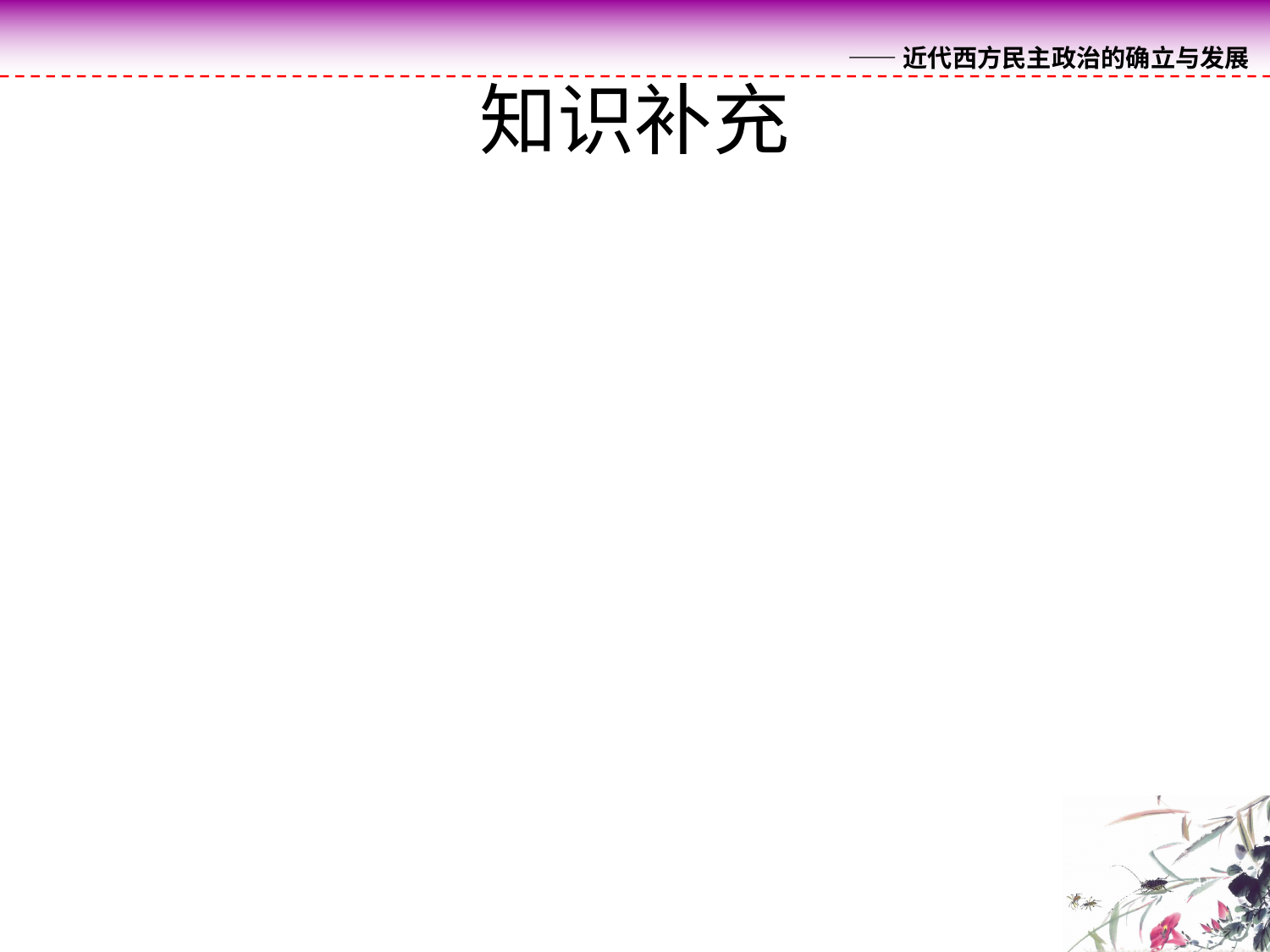

# 知识补充
1、18世纪的法国是典型的封建君主专制的国家，封建势力强大。
2、工业革命的扩展使资本主义经济缓慢发展，资产阶级力量逐步壮大。
3、受启蒙运动、英国资产阶级革命和北美独立战争的影响，法国于1789年7月4日进行了资产阶级大革命。之后政局一直动荡不安。